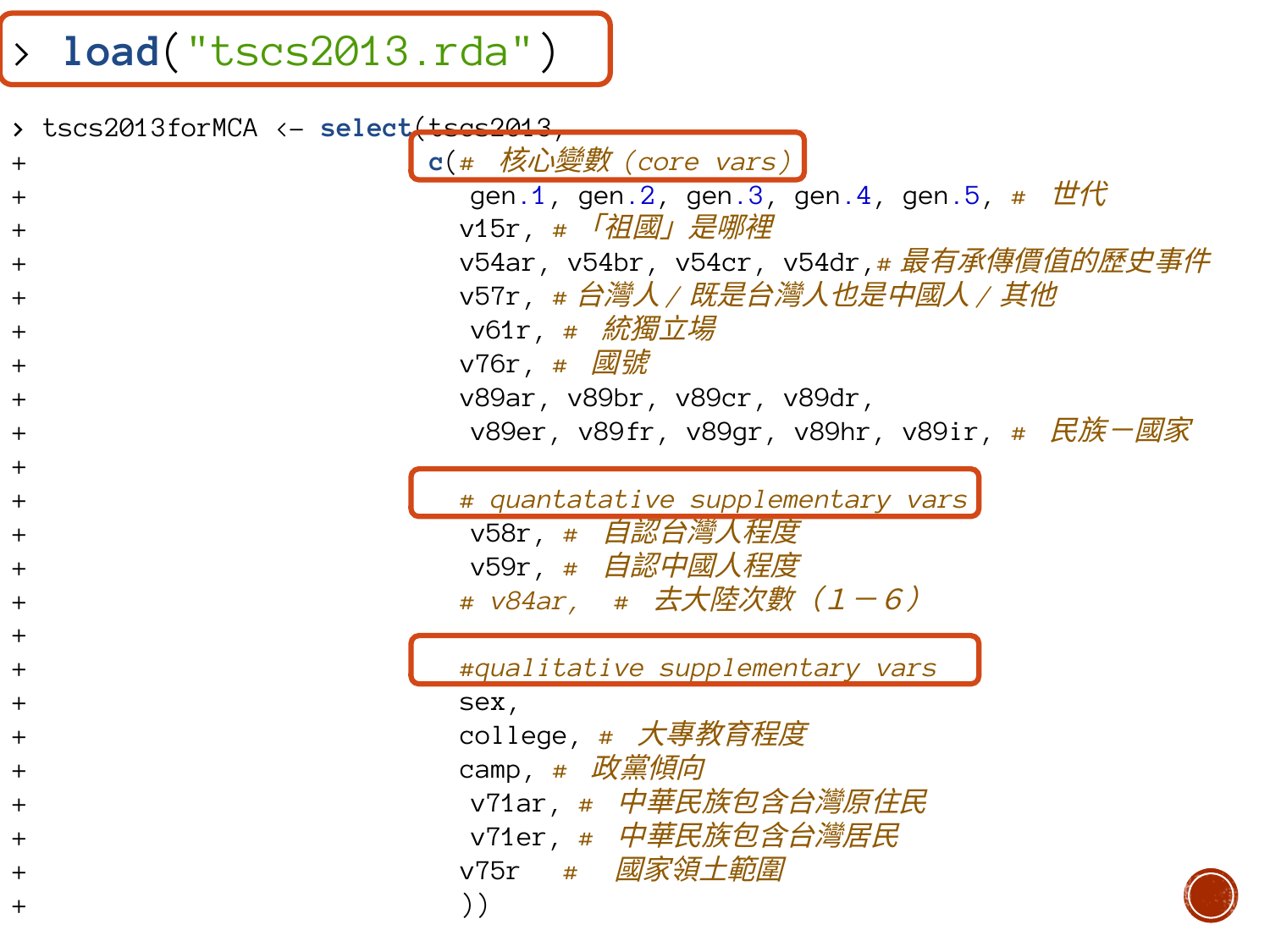

> load("tscs2013.rda")
> tscs2013forMCA <- select(tscs2013,
+                          c(# 核心變數 (core vars)
+                          　gen.1, gen.2, gen.3, gen.4, gen.5, # 世代
+                            v15r, #「祖國」是哪裡
+                            v54ar, v54br, v54cr, v54dr,#最有承傳價值的歷史事件
+                            v57r, #台灣人/既是台灣人也是中國人/其他
+                          　v61r, # 統獨立場
+                            v76r, # 國號
+                            v89ar, v89br, v89cr, v89dr,
+                          　v89er, v89fr, v89gr, v89hr, v89ir, # 民族－國家
+
+                            # quantatative supplementary vars
+                          　v58r, # 自認台灣人程度
+                          　v59r, # 自認中國人程度
+                            # v84ar,  # 去大陸次數（１－６）
+                        　
+                            #qualitative supplementary vars
+                            sex,
+                            college, # 大專教育程度
+                            camp, # 政黨傾向
+                          　v71ar, # 中華民族包含台灣原住民
+                          　v71er, # 中華民族包含台灣居民
+                            v75r　#　國家領土範圍
+                            ))